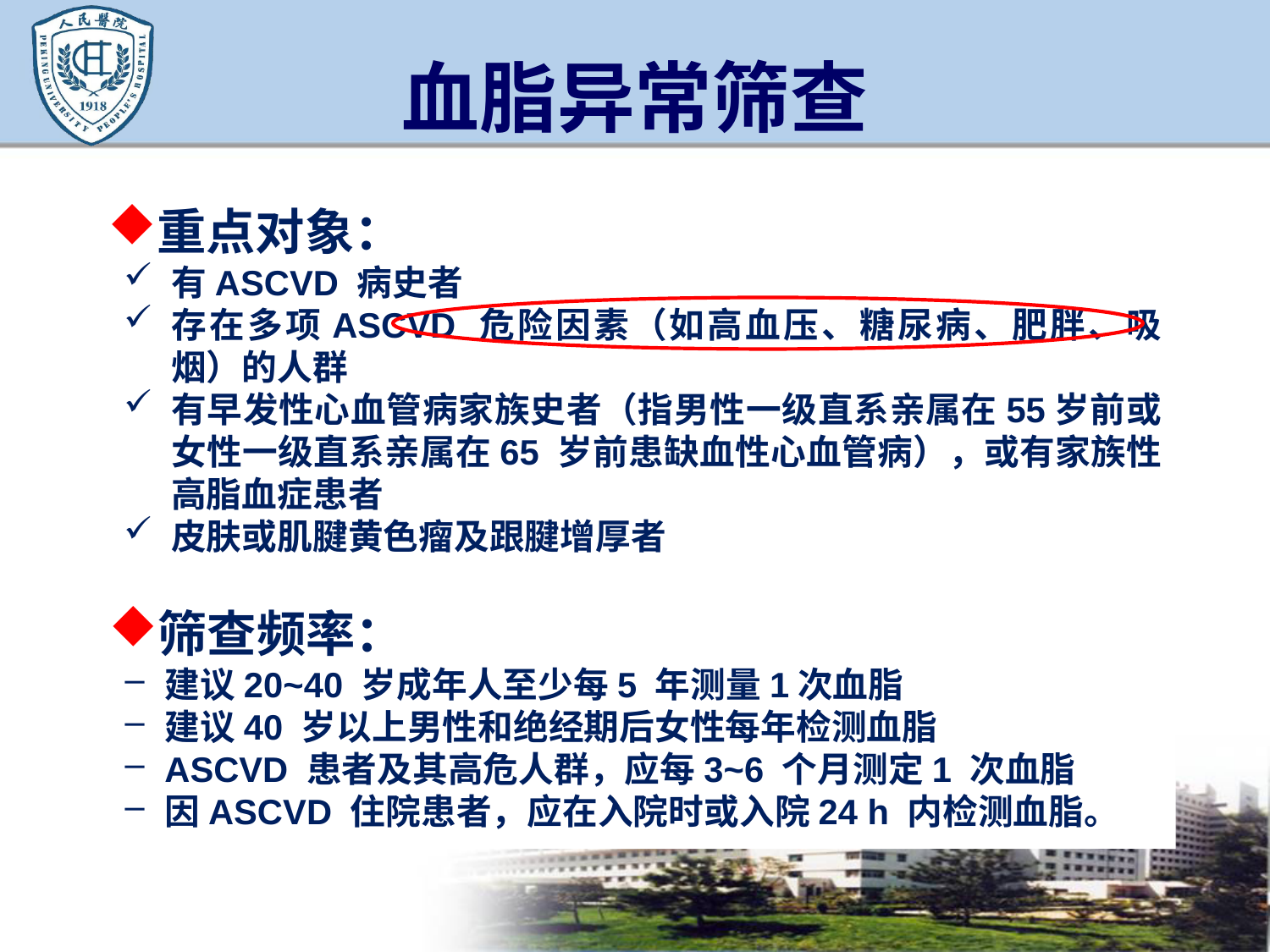

# 血脂异常筛查
重点对象：
有ASCVD 病史者
存在多项ASCVD 危险因素（如高血压、糖尿病、肥胖、吸烟）的人群
有早发性心血管病家族史者（指男性一级直系亲属在55岁前或女性一级直系亲属在65 岁前患缺血性心血管病），或有家族性高脂血症患者
皮肤或肌腱黄色瘤及跟腱增厚者

筛查频率：
建议20~40 岁成年人至少每5 年测量1次血脂
建议40 岁以上男性和绝经期后女性每年检测血脂
ASCVD 患者及其高危人群，应每3~6 个月测定1 次血脂
因ASCVD 住院患者，应在入院时或入院24 h 内检测血脂。